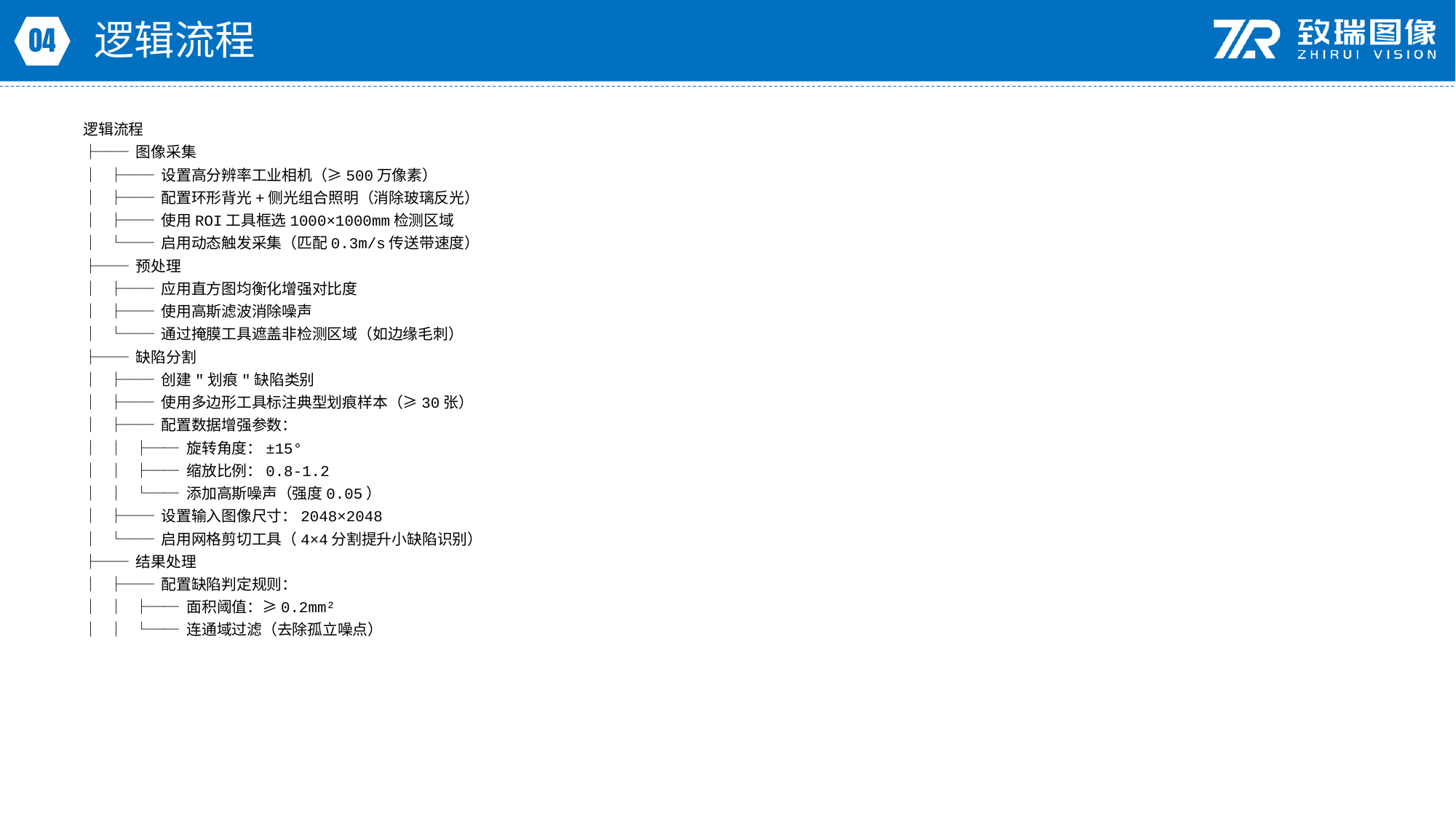

逻辑流程
04

逻辑流程
├── 图像采集
│   ├── 设置高分辨率工业相机（≥500万像素）
│   ├── 配置环形背光+侧光组合照明（消除玻璃反光）
│   ├── 使用ROI工具框选1000×1000mm检测区域
│   └── 启用动态触发采集（匹配0.3m/s传送带速度）
├── 预处理
│   ├── 应用直方图均衡化增强对比度
│   ├── 使用高斯滤波消除噪声
│   └── 通过掩膜工具遮盖非检测区域（如边缘毛刺）
├── 缺陷分割
│   ├── 创建"划痕"缺陷类别
│   ├── 使用多边形工具标注典型划痕样本（≥30张）
│   ├── 配置数据增强参数：
│   │   ├── 旋转角度：±15°
│   │   ├── 缩放比例：0.8-1.2
│   │   └── 添加高斯噪声（强度0.05）
│   ├── 设置输入图像尺寸：2048×2048
│   └── 启用网格剪切工具（4×4分割提升小缺陷识别）
├── 结果处理
│   ├── 配置缺陷判定规则：
│   │   ├── 面积阈值：≥0.2mm²
│   │   └── 连通域过滤（去除孤立噪点）